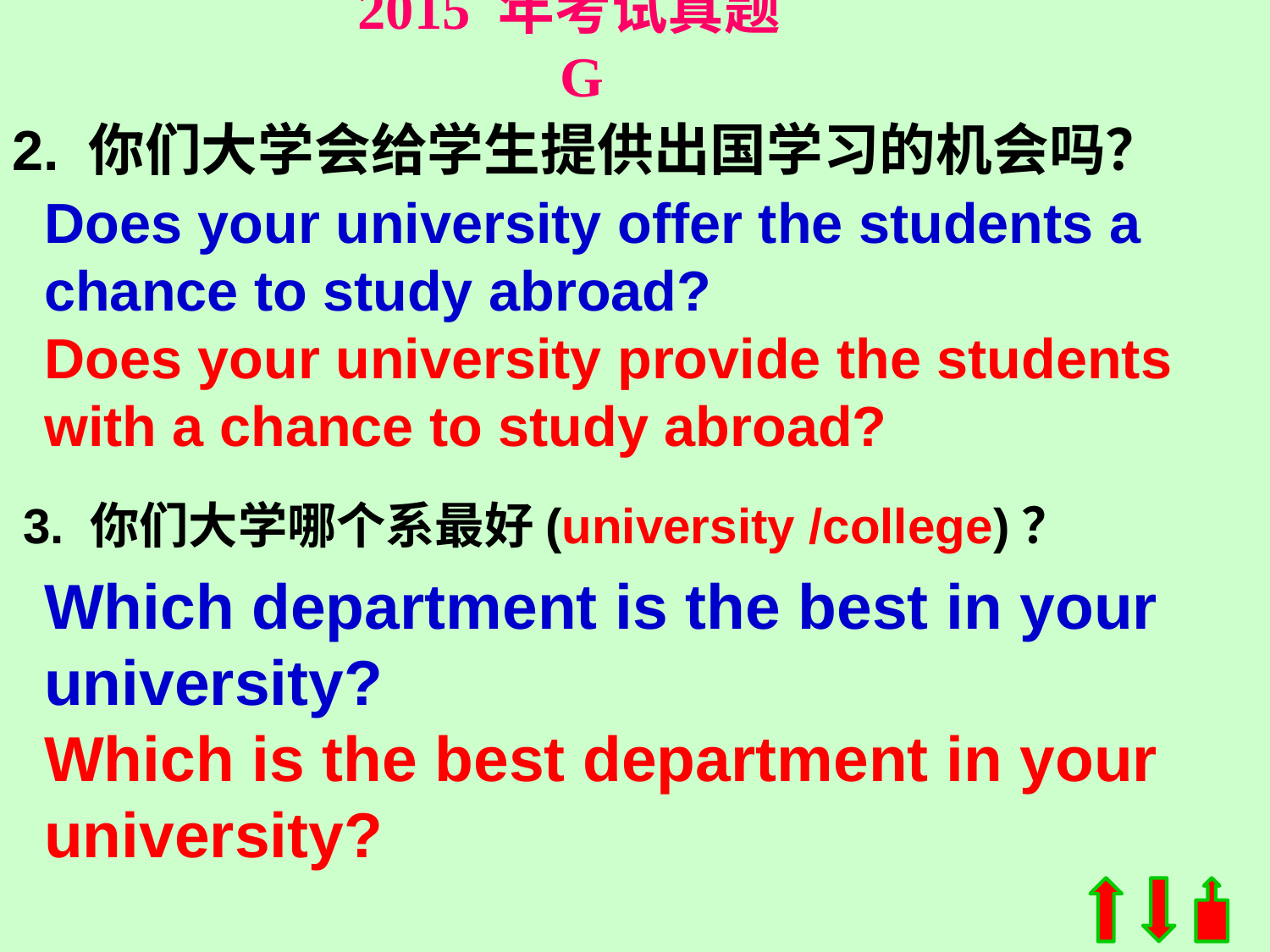

2015 年考试真题   G
2. 你们大学会给学生提供出国学习的机会吗？
Does your university offer the students a chance to study abroad?
Does your university provide the students with a chance to study abroad?
3. 你们大学哪个系最好(university /college)？
Which department is the best in your university?
Which is the best department in your university?